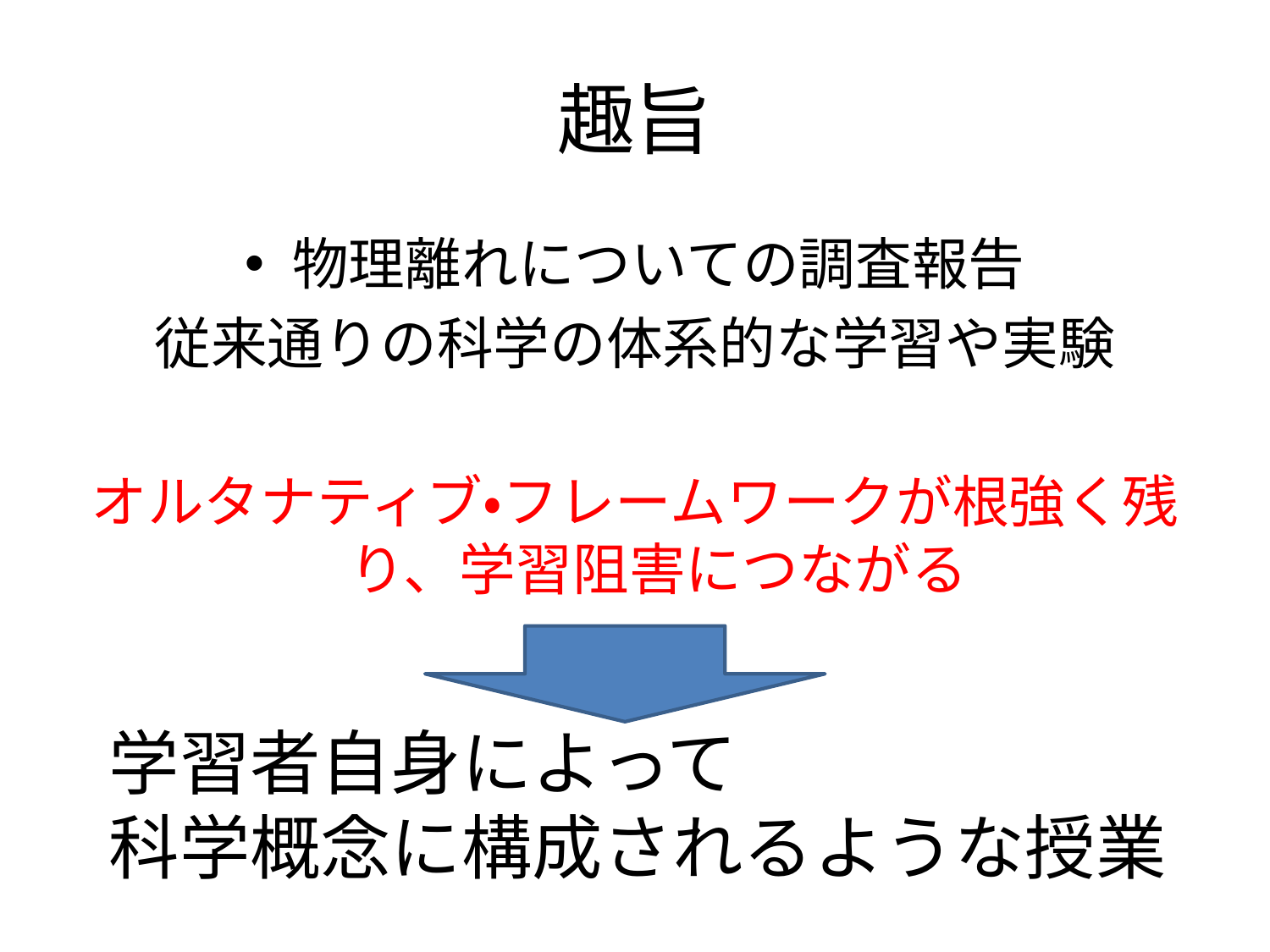

# 趣旨
物理離れについての調査報告
従来通りの科学の体系的な学習や実験

オルタナティブ・フレームワークが根強く残り、学習阻害につながる

学習者自身によって
科学概念に構成されるような授業